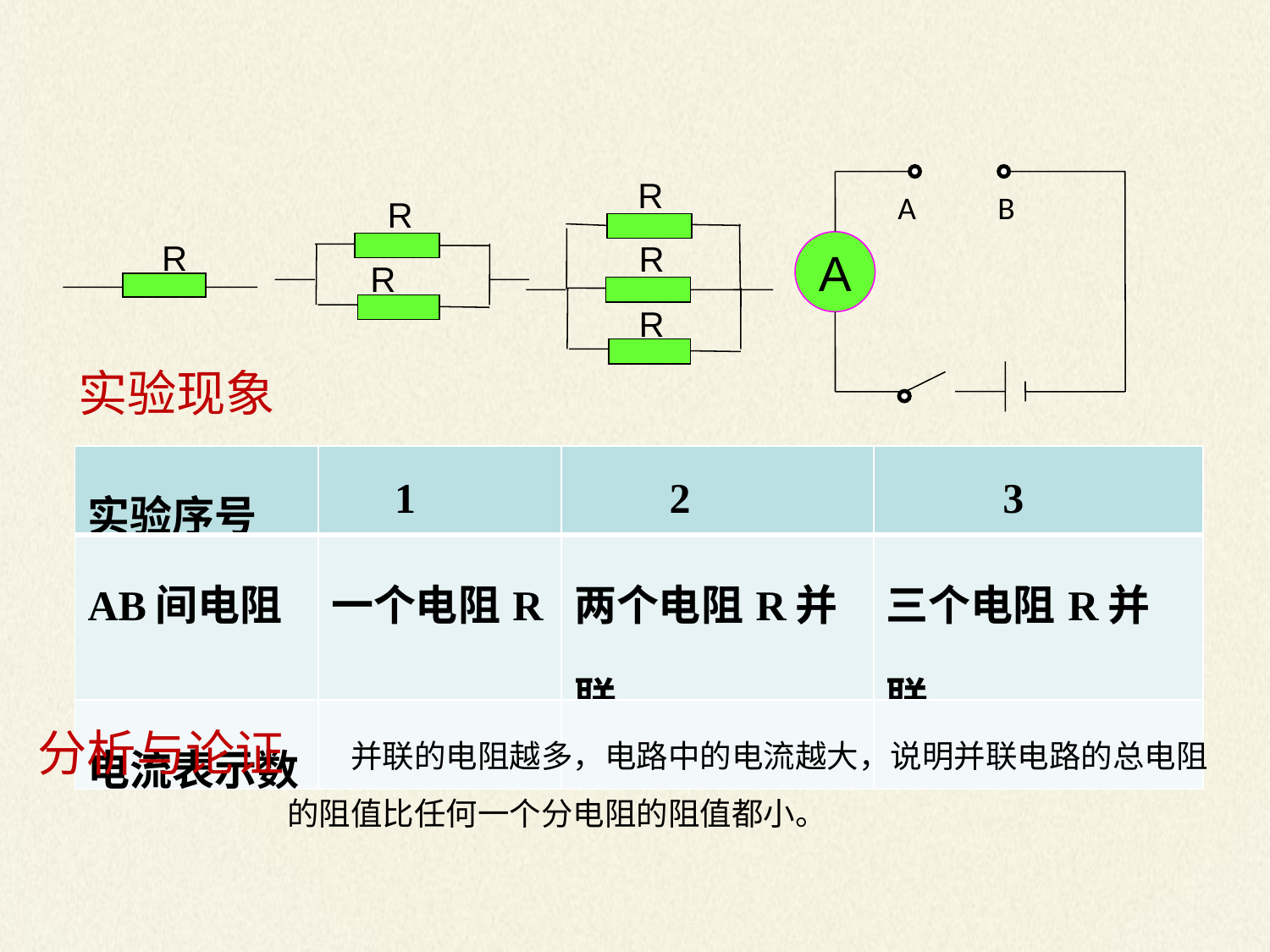

A
B
A

R

R

R

R

R

R

实验现象
| 实验序号 | 1 | 2 | 3 |
| --- | --- | --- | --- |
| AB间电阻 | 一个电阻R | 两个电阻R并联 | 三个电阻R并联 |
| 电流表示数 |  |  |  |

并联的电阻越多，电路中的电流越大，说明并联电路的总电阻的阻值比任何一个分电阻的阻值都小。
分析与论证